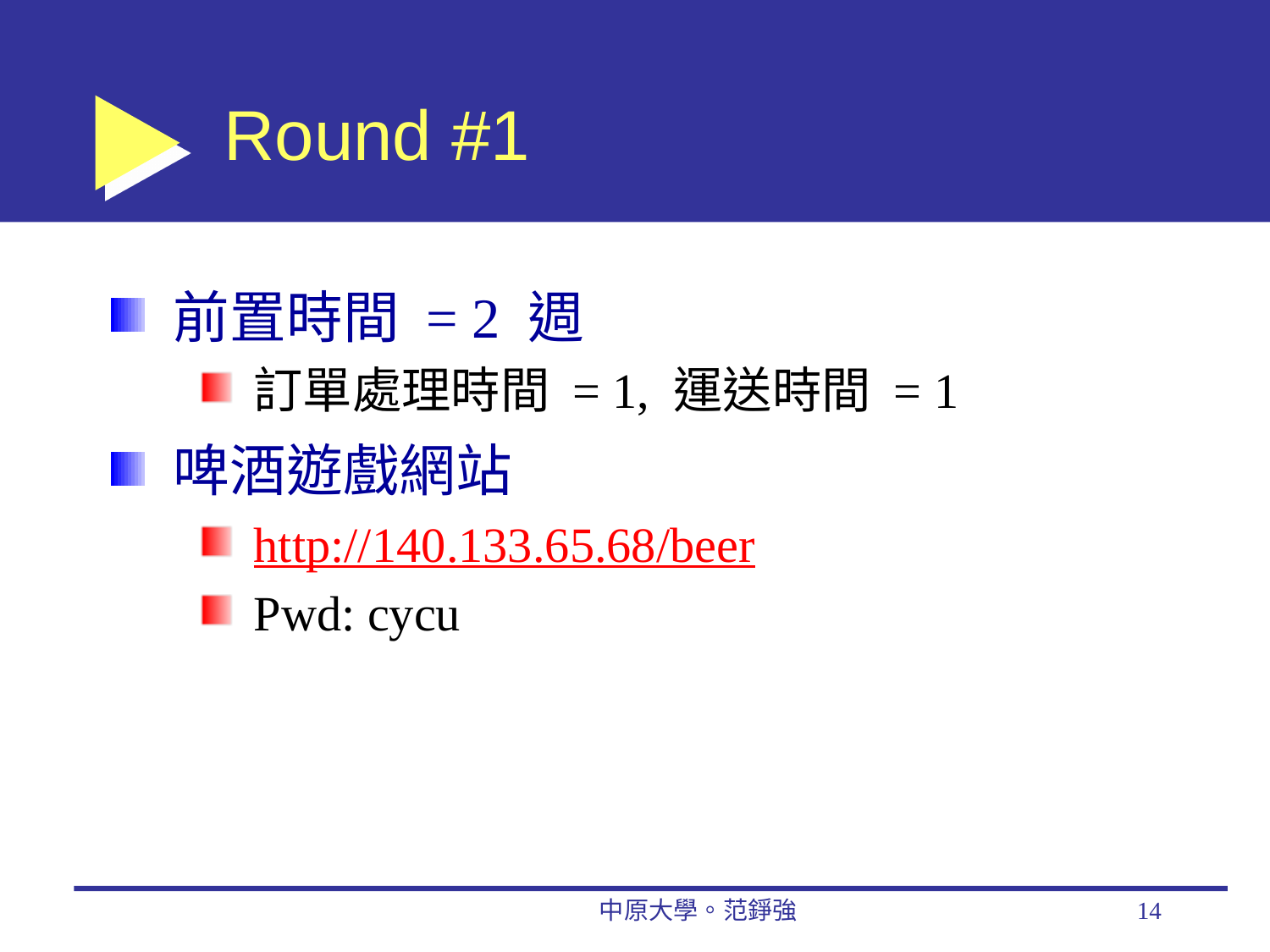

# Round #1
前置時間 = 2 週
訂單處理時間 = 1, 運送時間 = 1
啤酒遊戲網站
http://140.133.65.68/beer
Pwd: cycu
中原大學。范錚強
14